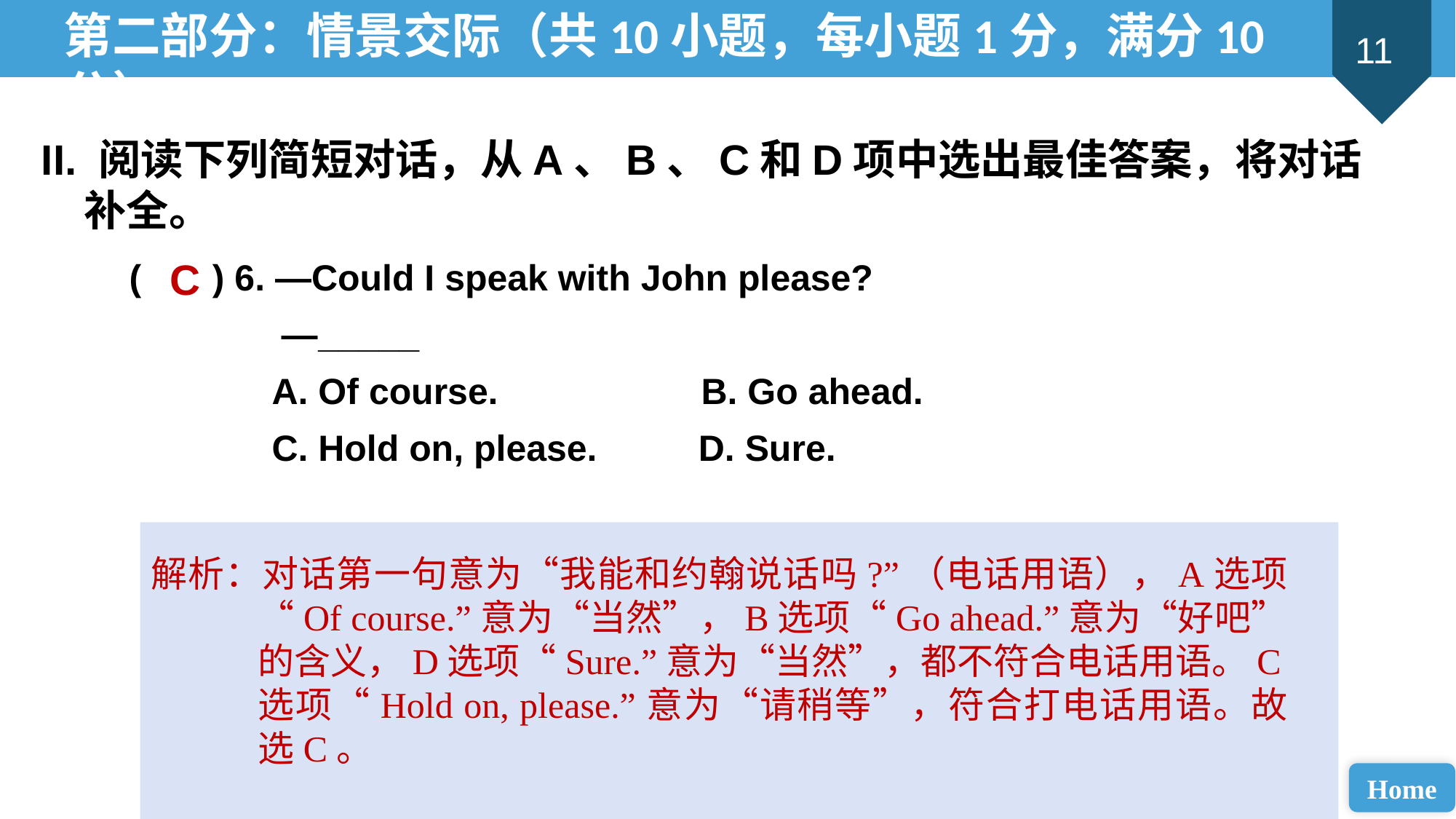

第二部分：情景交际（共10小题，每小题1分，满分10分）
II. 阅读下列简短对话，从A、B、C和D项中选出最佳答案，将对话补全。
(       ) 6. —Could I speak with John please?
               —_____
              A. Of course.                    B. Go ahead.
              C. Hold on, please.          D. Sure.
C

解析：对话第一句意为“我能和约翰说话吗?”（电话用语），A选项“Of course.”意为“当然”，B选项“Go ahead.”意为“好吧”的含义，D选项“Sure.”意为“当然”，都不符合电话用语。C选项“Hold on, please.”意为“请稍等”，符合打电话用语。故选C。